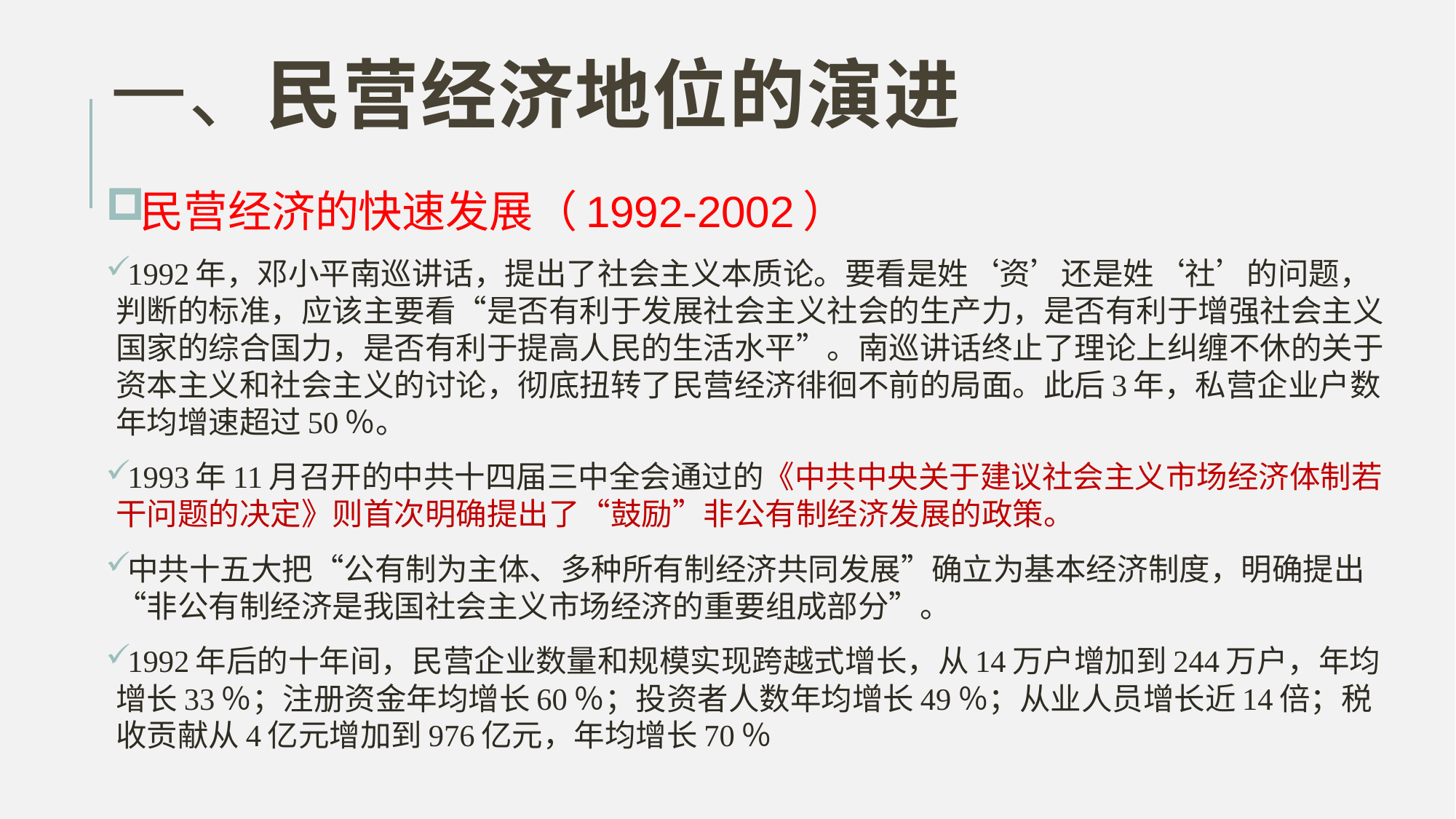

# 一、民营经济地位的演进
民营经济的快速发展（1992-2002）
1992年，邓小平南巡讲话，提出了社会主义本质论。要看是姓‘资’还是姓‘社’的问题，判断的标准，应该主要看“是否有利于发展社会主义社会的生产力，是否有利于增强社会主义国家的综合国力，是否有利于提高人民的生活水平”。南巡讲话终止了理论上纠缠不休的关于资本主义和社会主义的讨论，彻底扭转了民营经济徘徊不前的局面。此后3年，私营企业户数年均增速超过50％。
1993年11月召开的中共十四届三中全会通过的《中共中央关于建议社会主义市场经济体制若干问题的决定》则首次明确提出了“鼓励”非公有制经济发展的政策。
中共十五大把“公有制为主体、多种所有制经济共同发展”确立为基本经济制度，明确提出“非公有制经济是我国社会主义市场经济的重要组成部分”。
1992年后的十年间，民营企业数量和规模实现跨越式增长，从14万户增加到244万户，年均增长33％；注册资金年均增长60％；投资者人数年均增长49％；从业人员增长近14倍；税收贡献从4亿元增加到976亿元，年均增长70％